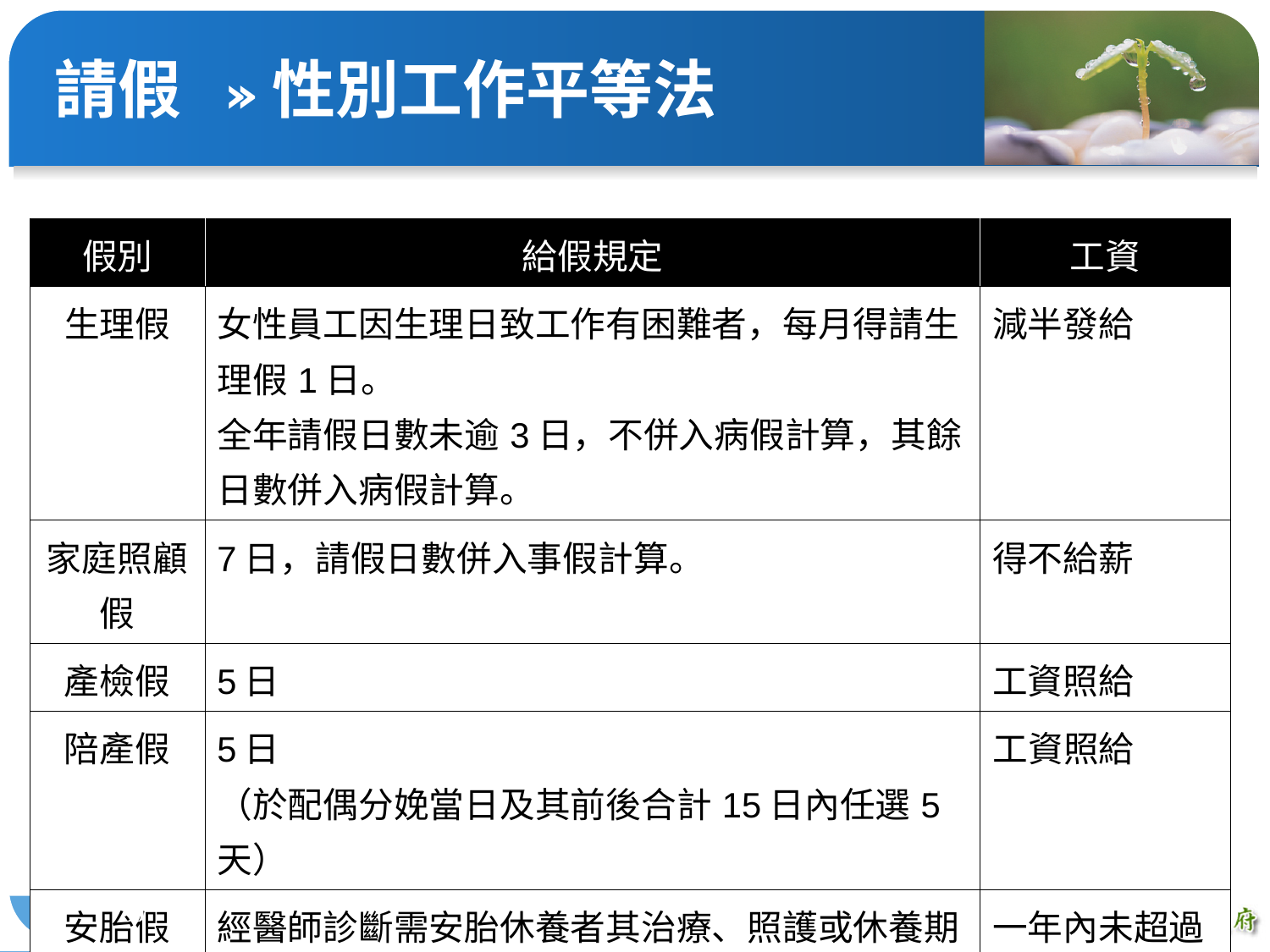

請假  »性別工作平等法
| 假別 | 給假規定 | 工資 |
| --- | --- | --- |
| 生理假 | 女性員工因生理日致工作有困難者，每月得請生理假1日。 全年請假日數未逾3日，不併入病假計算，其餘日數併入病假計算。 | 減半發給 |
| 家庭照顧假 | 7日，請假日數併入事假計算。 | 得不給薪 |
| 產檢假 | 5日 | 工資照給 |
| 陪產假 | 5日 （於配偶分娩當日及其前後合計15日內任選5天） | 工資照給 |
| 安胎假 | 經醫師診斷需安胎休養者其治療、照護或休養期間之請假併入住院傷病假計算。 | 一年內未超過30日部分，折半發給 |
39